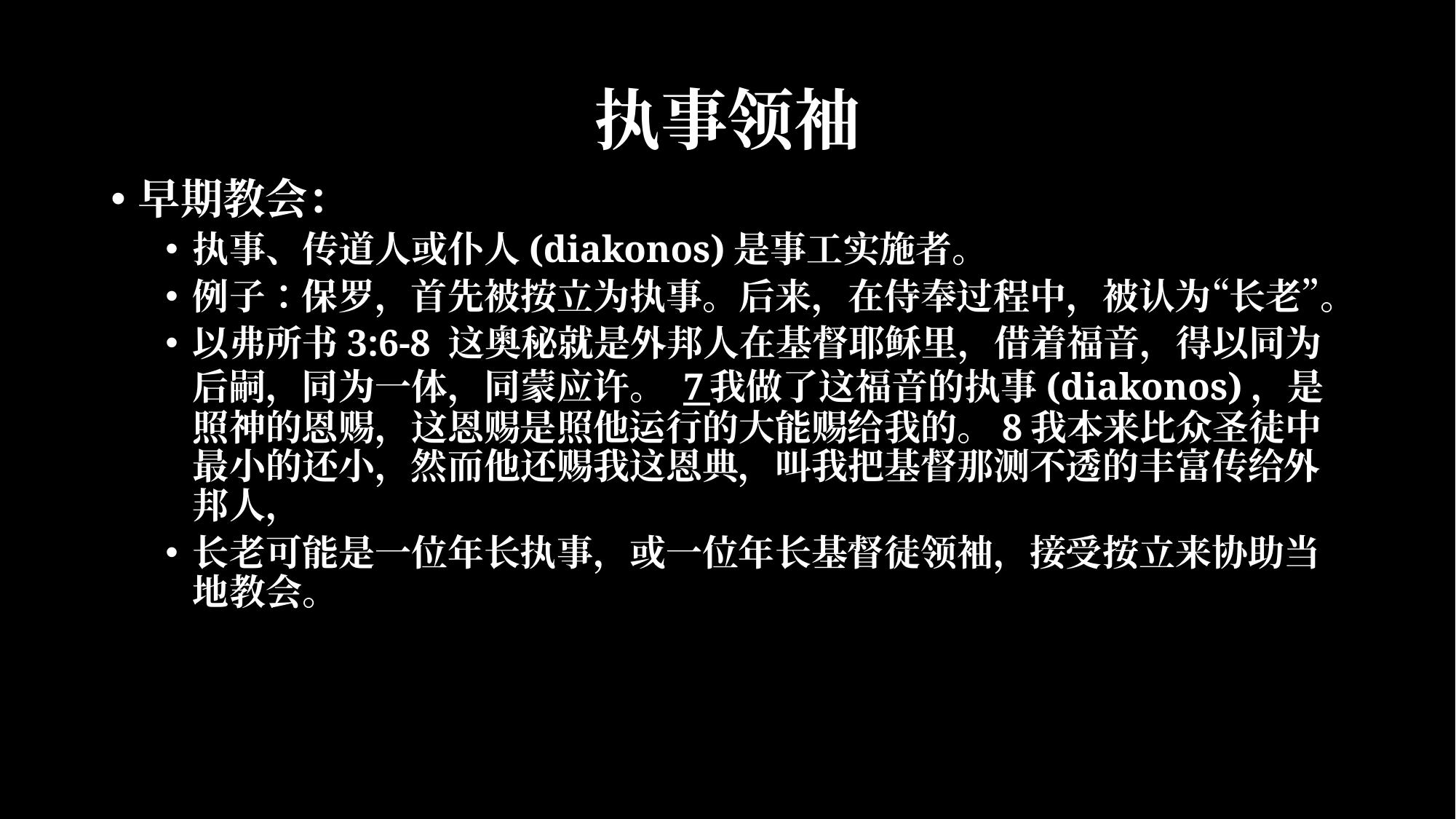

# 执事领袖
早期教会：
执事、传道人或仆人(diakonos)是事工实施者。
例子：保罗，首先被按立为执事。后来，在侍奉过程中，被认为“长老”。
以弗所书3:6-8 这奥秘就是外邦人在基督耶稣里，借着福音，得以同为后嗣，同为一体，同蒙应许。 7 我做了这福音的执事(diakonos)，是照神的恩赐，这恩赐是照他运行的大能赐给我的。8我本来比众圣徒中最小的还小，然而他还赐我这恩典，叫我把基督那测不透的丰富传给外邦人，
长老可能是一位年长执事，或一位年长基督徒领袖，接受按立来协助当地教会。